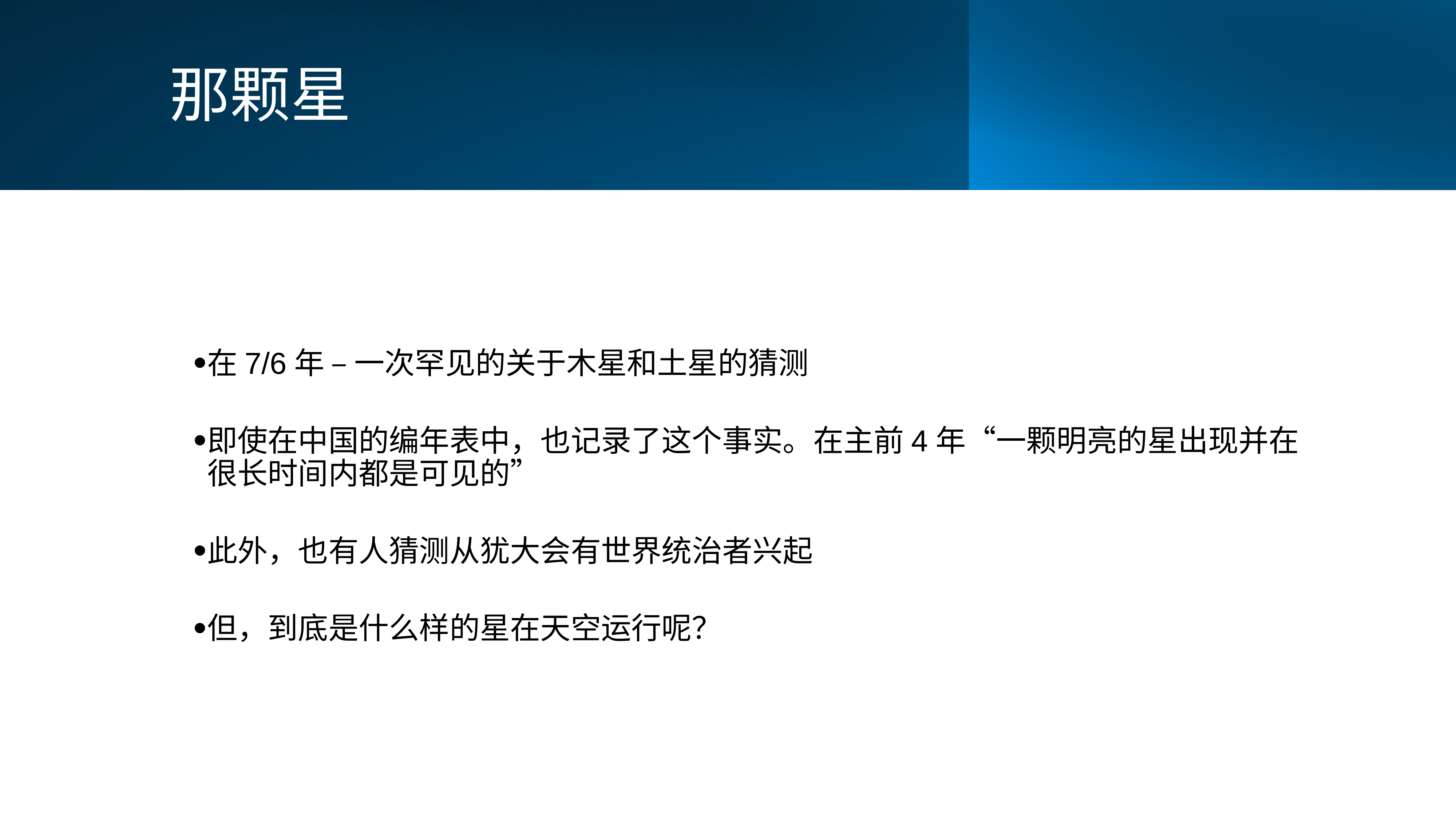

# 那颗星
在7/6年 – 一次罕见的关于木星和土星的猜测
即使在中国的编年表中，也记录了这个事实。在主前4年“一颗明亮的星出现并在很长时间内都是可见的”
此外，也有人猜测从犹大会有世界统治者兴起
但，到底是什么样的星在天空运行呢？